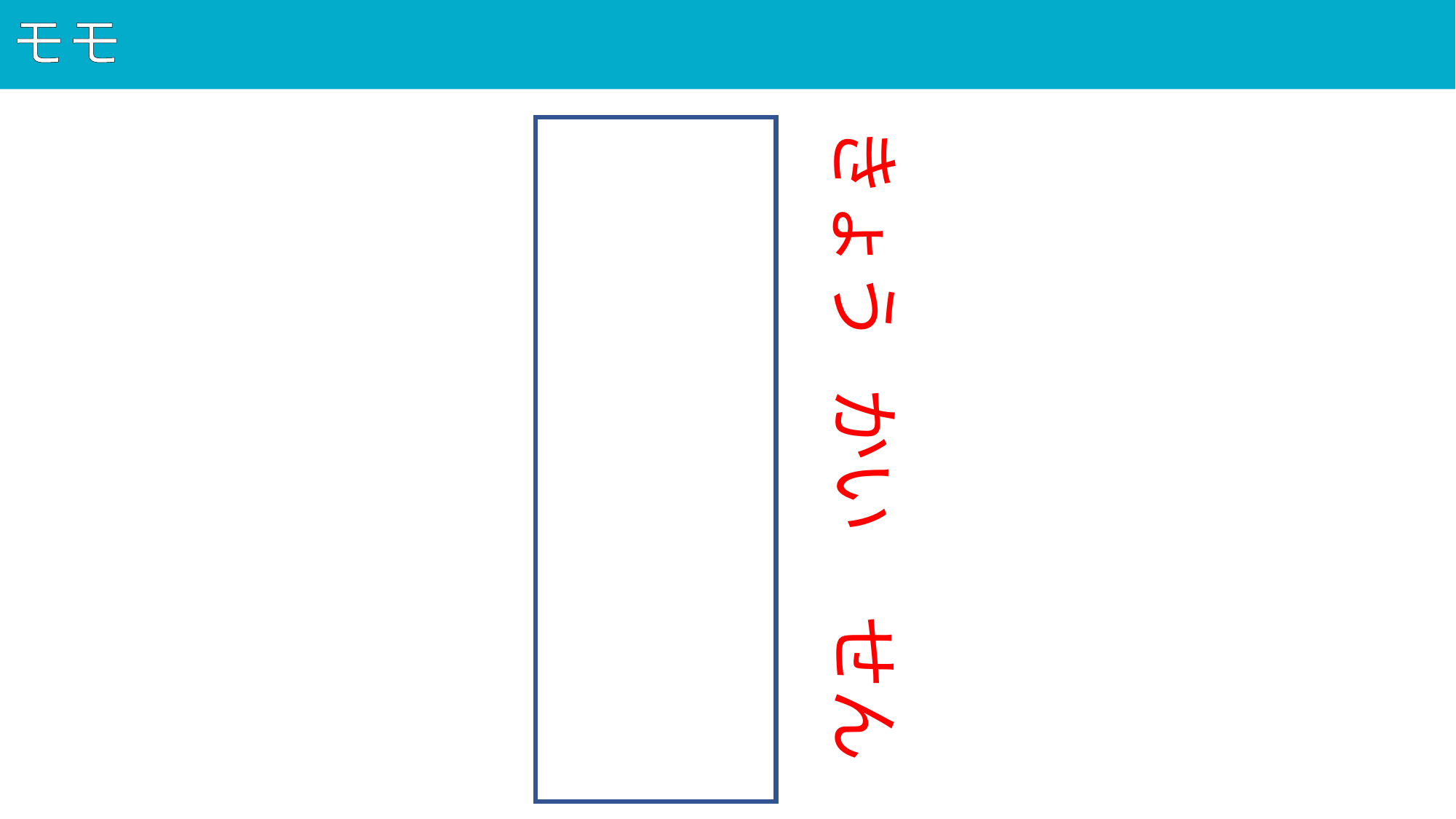

# モモ
84
境界線
きょう

かい
せん